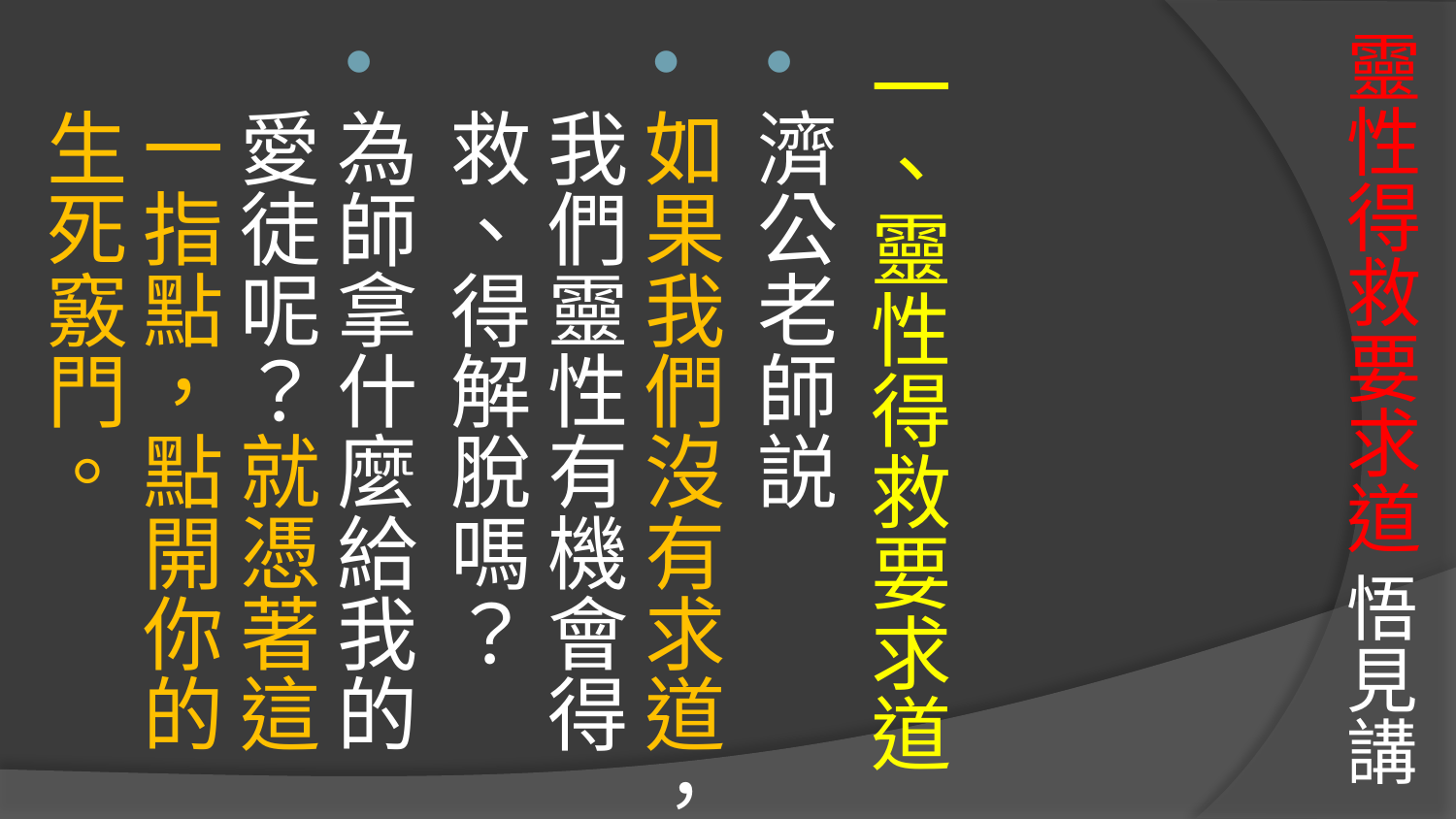

# 靈性得救要求道 悟見講
一、靈性得救要求道
濟公老師説
如果我們沒有求道，我們靈性有機會得救、得解脫嗎？
為師拿什麼給我的愛徒呢？就憑著這一指點，點開你的生死竅門。